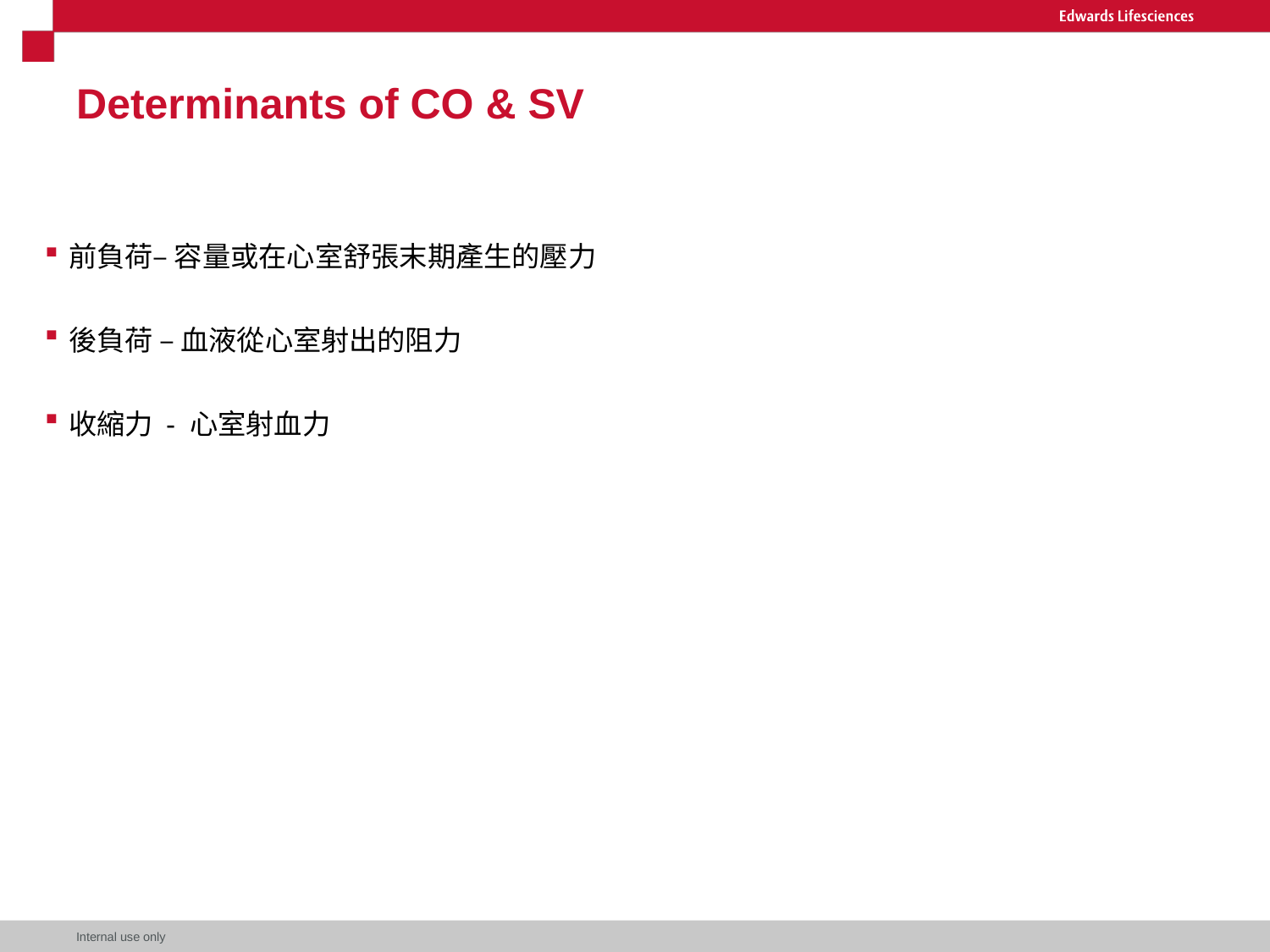

# Determinants of CO & SV
前負荷– 容量或在心室舒張末期產生的壓力
後負荷 – 血液從心室射出的阻力
收縮力 - 心室射血力